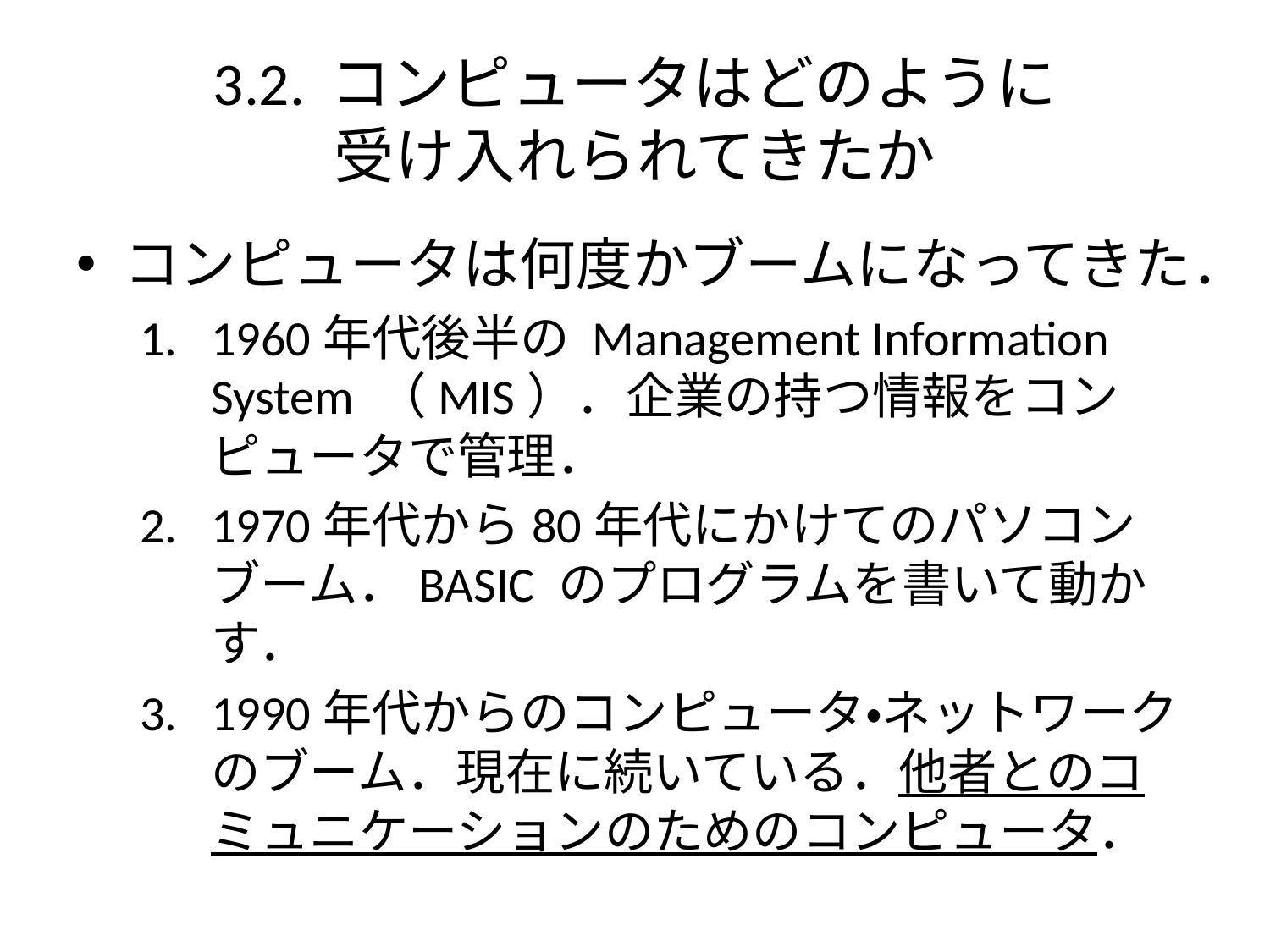

# 3.2. コンピュータはどのように 受け入れられてきたか
コンピュータは何度かブームになってきた．
1960年代後半の Management Information System （MIS）．企業の持つ情報をコンピュータで管理．
1970年代から80年代にかけてのパソコンブーム．BASIC のプログラムを書いて動かす．
1990年代からのコンピュータ・ネットワークのブーム．現在に続いている．他者とのコミュニケーションのためのコンピュータ．